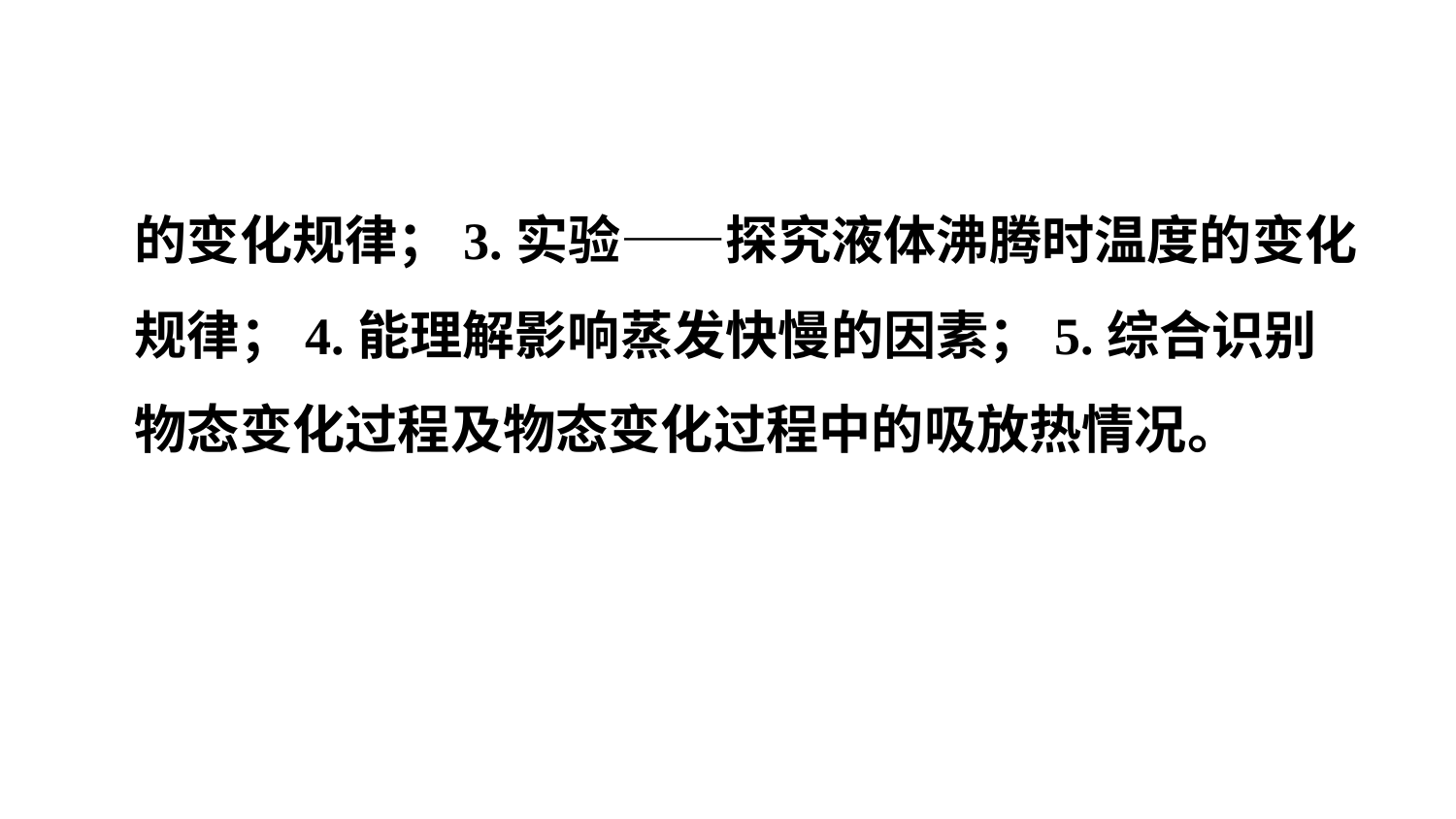

的变化规律；3.实验——探究液体沸腾时温度的变化规律；4.能理解影响蒸发快慢的因素；5.综合识别物态变化过程及物态变化过程中的吸放热情况。